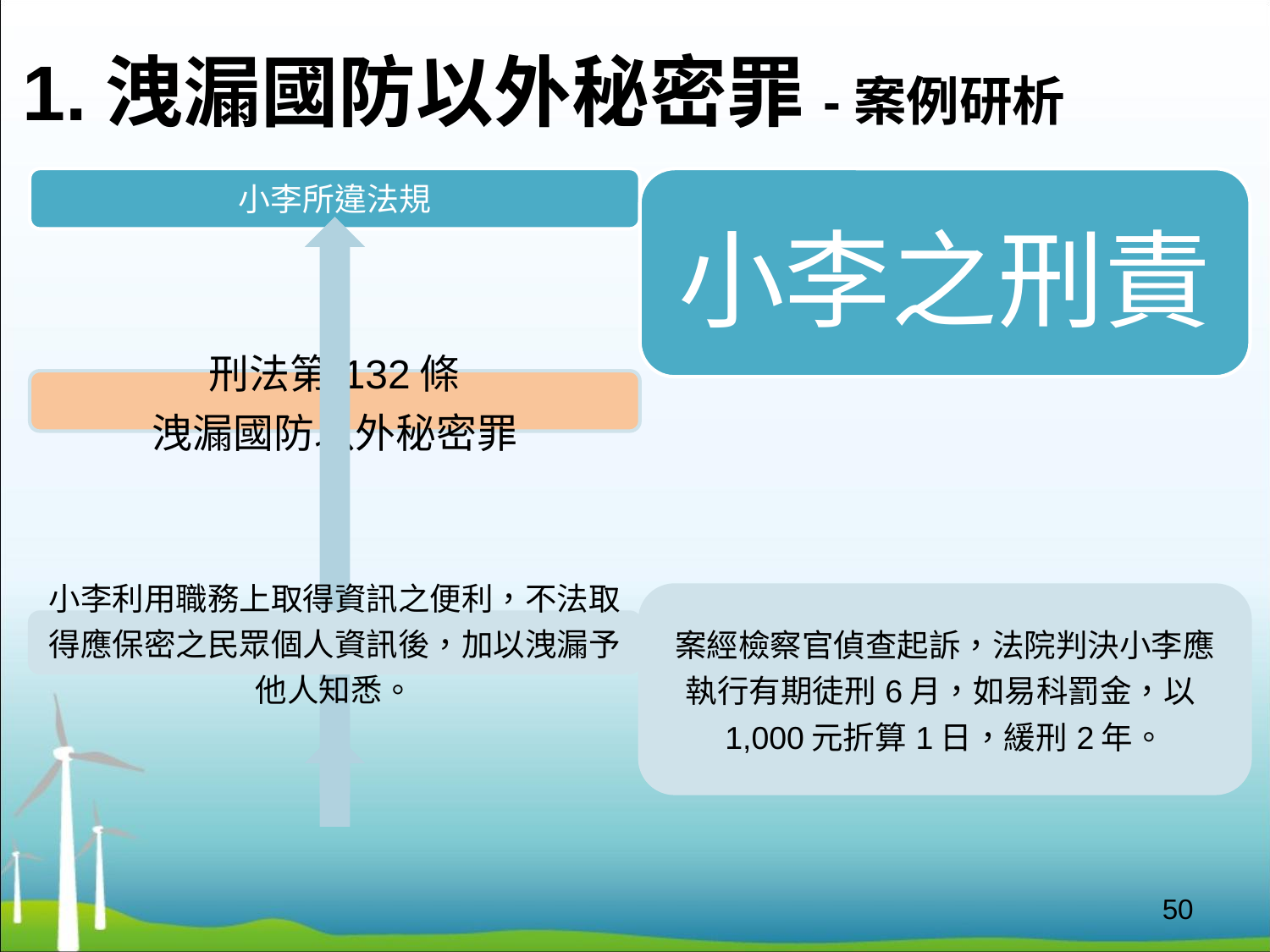

1.洩漏國防以外秘密罪-案例研析
小李之刑責
小李所違法規
案經檢察官偵查起訴，法院判決小李應執行有期徒刑6月，如易科罰金，以1,000元折算1日，緩刑2年。
小李利用職務上取得資訊之便利，不法取得應保密之民眾個人資訊後，加以洩漏予他人知悉。
刑法第132條
洩漏國防以外秘密罪
50